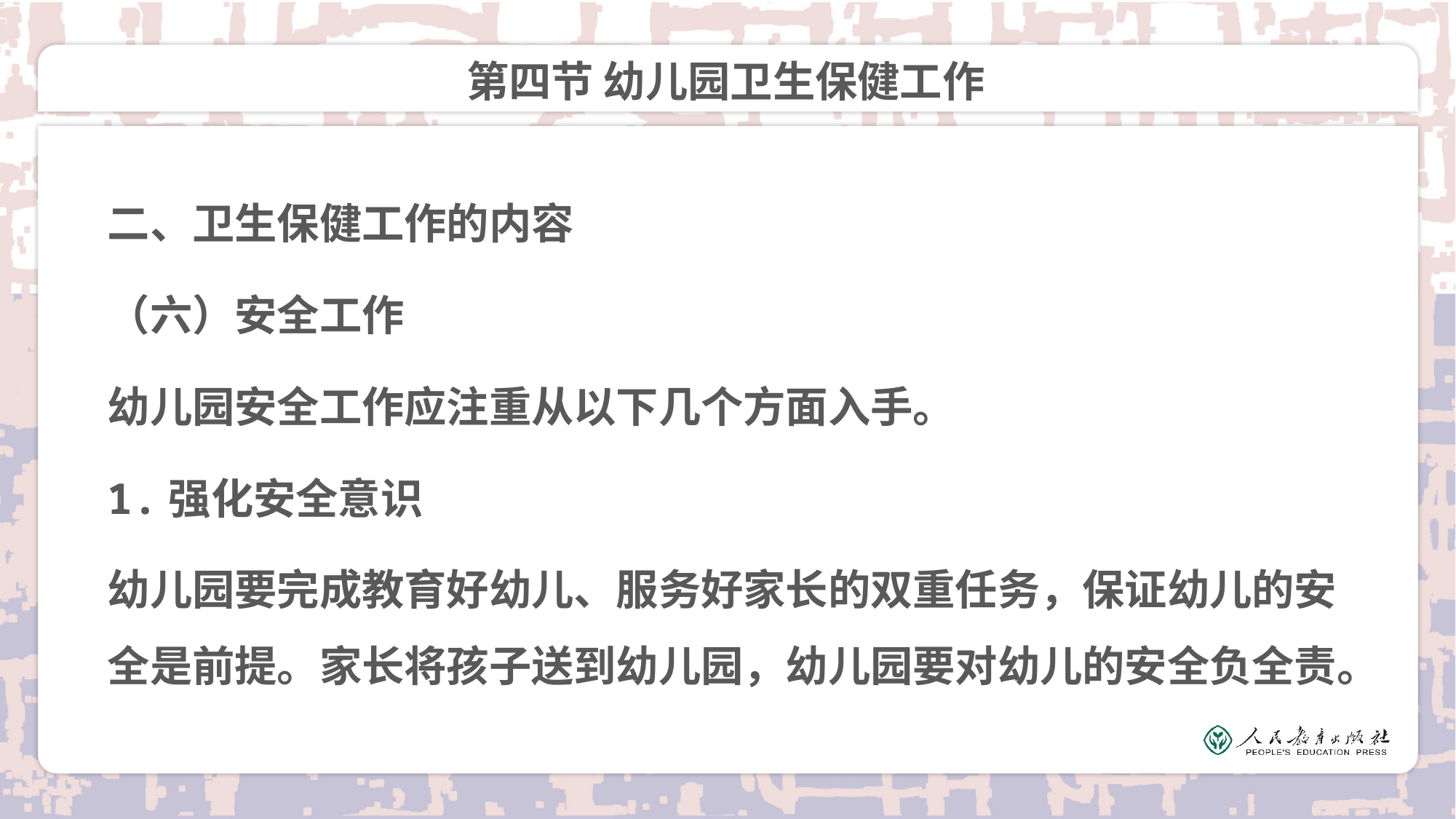

# 第四节 幼儿园卫生保健工作
二、卫生保健工作的内容
（六）安全工作
幼儿园安全工作应注重从以下几个方面入手。
1.强化安全意识
幼儿园要完成教育好幼儿、服务好家长的双重任务，保证幼儿的安全是前提。家长将孩子送到幼儿园，幼儿园要对幼儿的安全负全责。